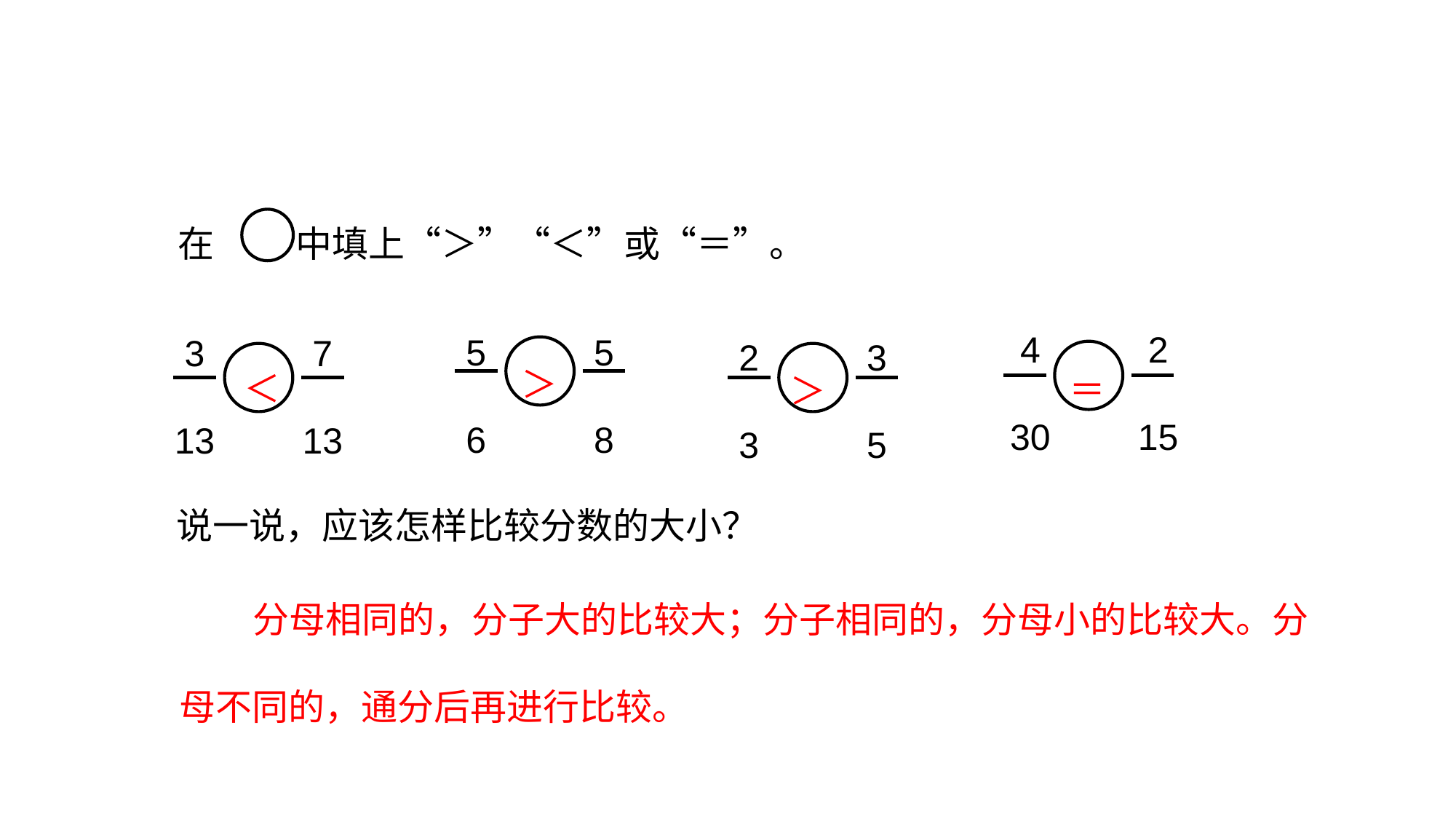

在          中填上“＞”“＜”或“＝”。

4
30
2
15

5
6
5
8

3
13
7
13

2
3
3
5

＞
＜
＝
＞
 说一说，应该怎样比较分数的大小？

        分母相同的，分子大的比较大；分子相同的，分母小的比较大。分母不同的，通分后再进行比较。